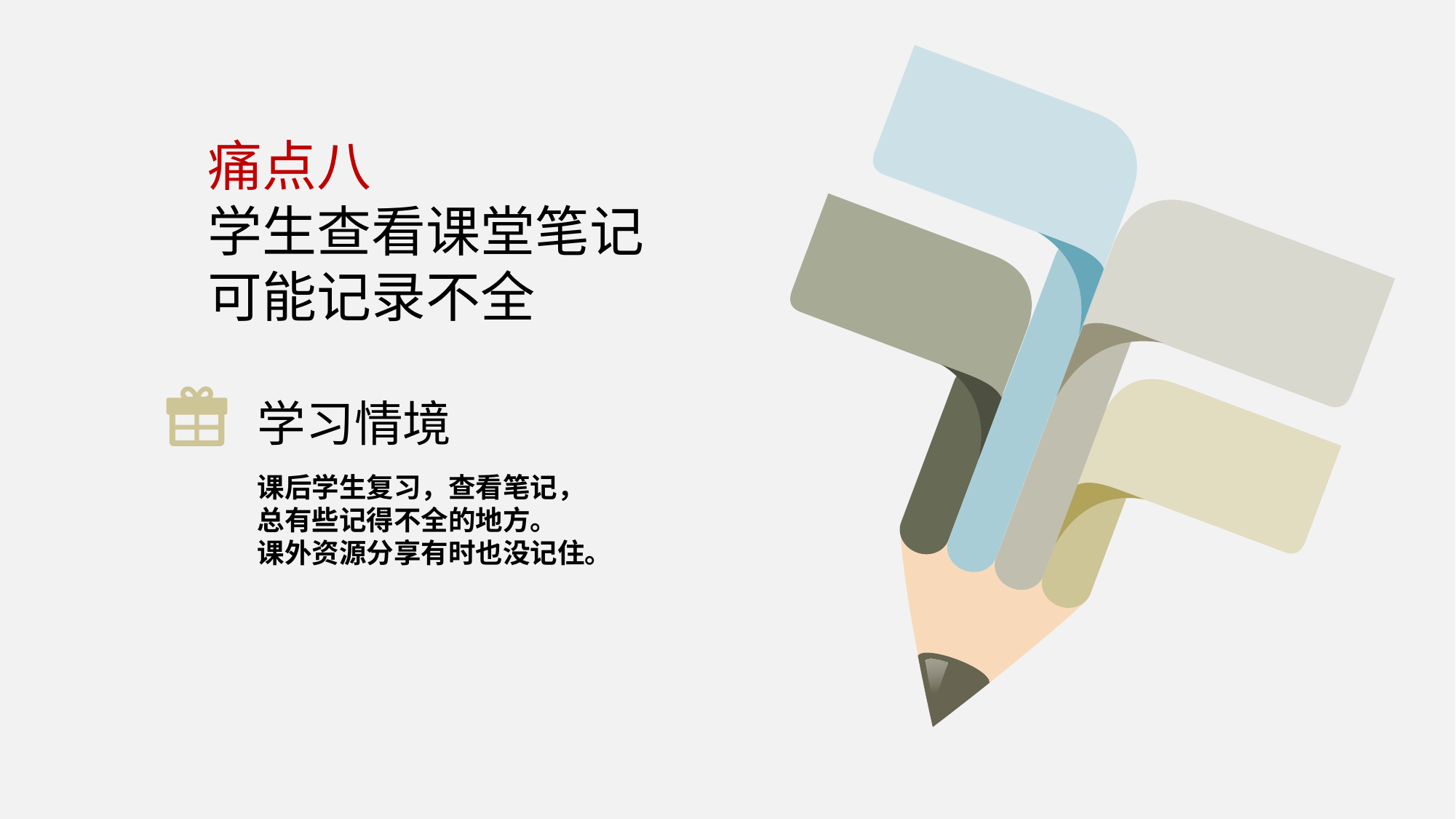

痛点八
学生查看课堂笔记可能记录不全

学习情境
课后学生复习，查看笔记，总有些记得不全的地方。
课外资源分享有时也没记住。